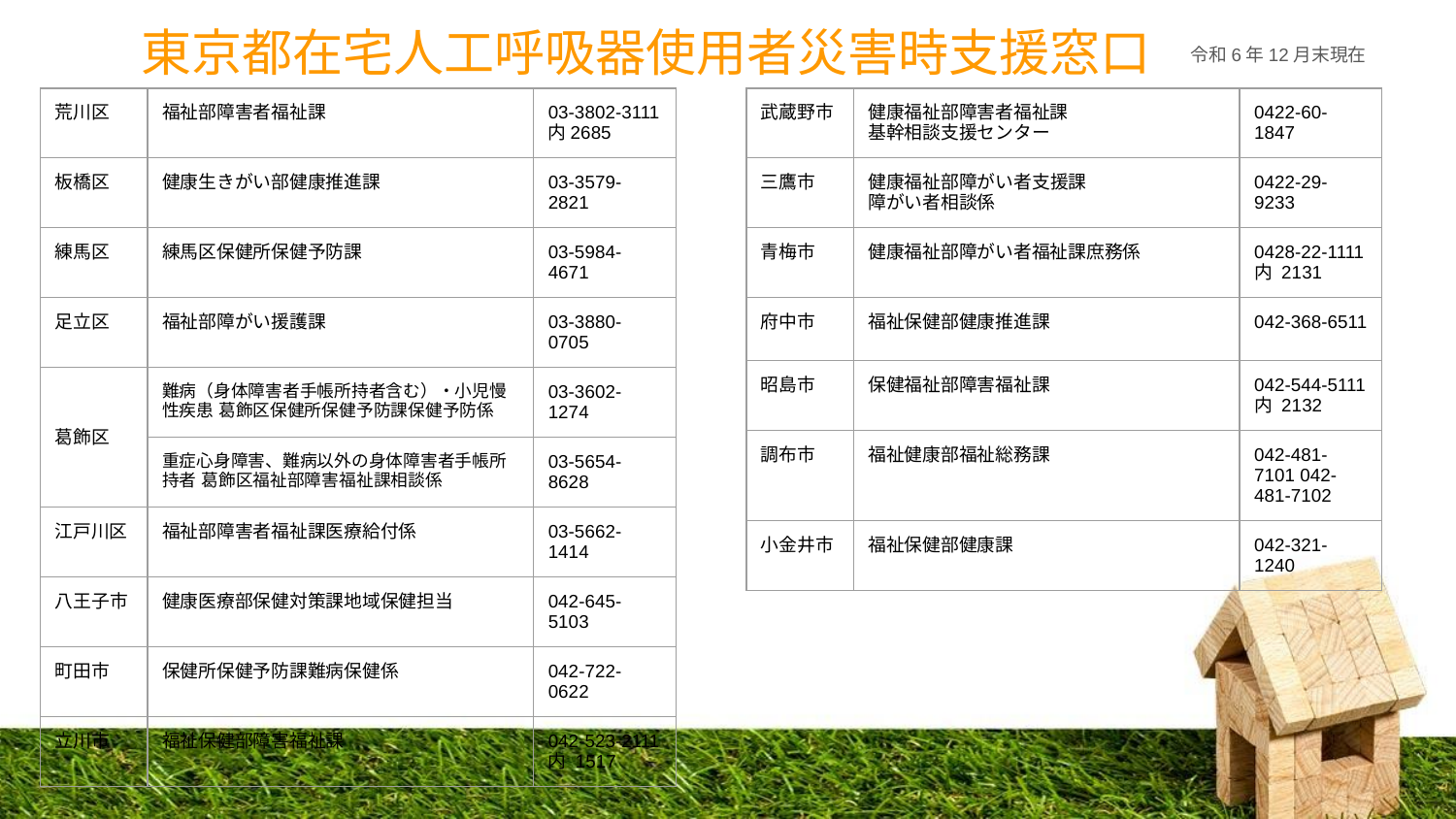

# 東京都在宅人工呼吸器使用者災害時支援窓口
令和6年12月末現在
| 荒川区 | 福祉部障害者福祉課 | 03-3802-3111 内2685 |
| --- | --- | --- |
| 板橋区 | 健康生きがい部健康推進課 | 03-3579-2821 |
| 練馬区 | 練馬区保健所保健予防課 | 03-5984-4671 |
| 足立区 | 福祉部障がい援護課 | 03-3880-0705 |
| 葛飾区 | 難病（身体障害者手帳所持者含む）・小児慢性疾患 葛飾区保健所保健予防課保健予防係 | 03-3602-1274 |
|  | 重症心身障害、難病以外の身体障害者手帳所持者 葛飾区福祉部障害福祉課相談係 | 03-5654-8628 |
| 江戸川区 | 福祉部障害者福祉課医療給付係 | 03-5662-1414 |
| 八王子市 | 健康医療部保健対策課地域保健担当 | 042-645-5103 |
| 町田市 | 保健所保健予防課難病保健係 | 042-722-0622 |
| 立川市 | 福祉保健部障害福祉課 | 042-523-2111 内 1517 |
| 武蔵野市 | 健康福祉部障害者福祉課 基幹相談支援センター | 0422-60-1847 |
| --- | --- | --- |
| 三鷹市 | 健康福祉部障がい者支援課 障がい者相談係 | 0422-29-9233 |
| 青梅市 | 健康福祉部障がい者福祉課庶務係 | 0428-22-1111 内 2131 |
| 府中市 | 福祉保健部健康推進課 | 042-368-6511 |
| 昭島市 | 保健福祉部障害福祉課 | 042-544-5111 内 2132 |
| 調布市 | 福祉健康部福祉総務課 | 042-481-7101 042-481-7102 |
| 小金井市 | 福祉保健部健康課 | 042-321-1240 |